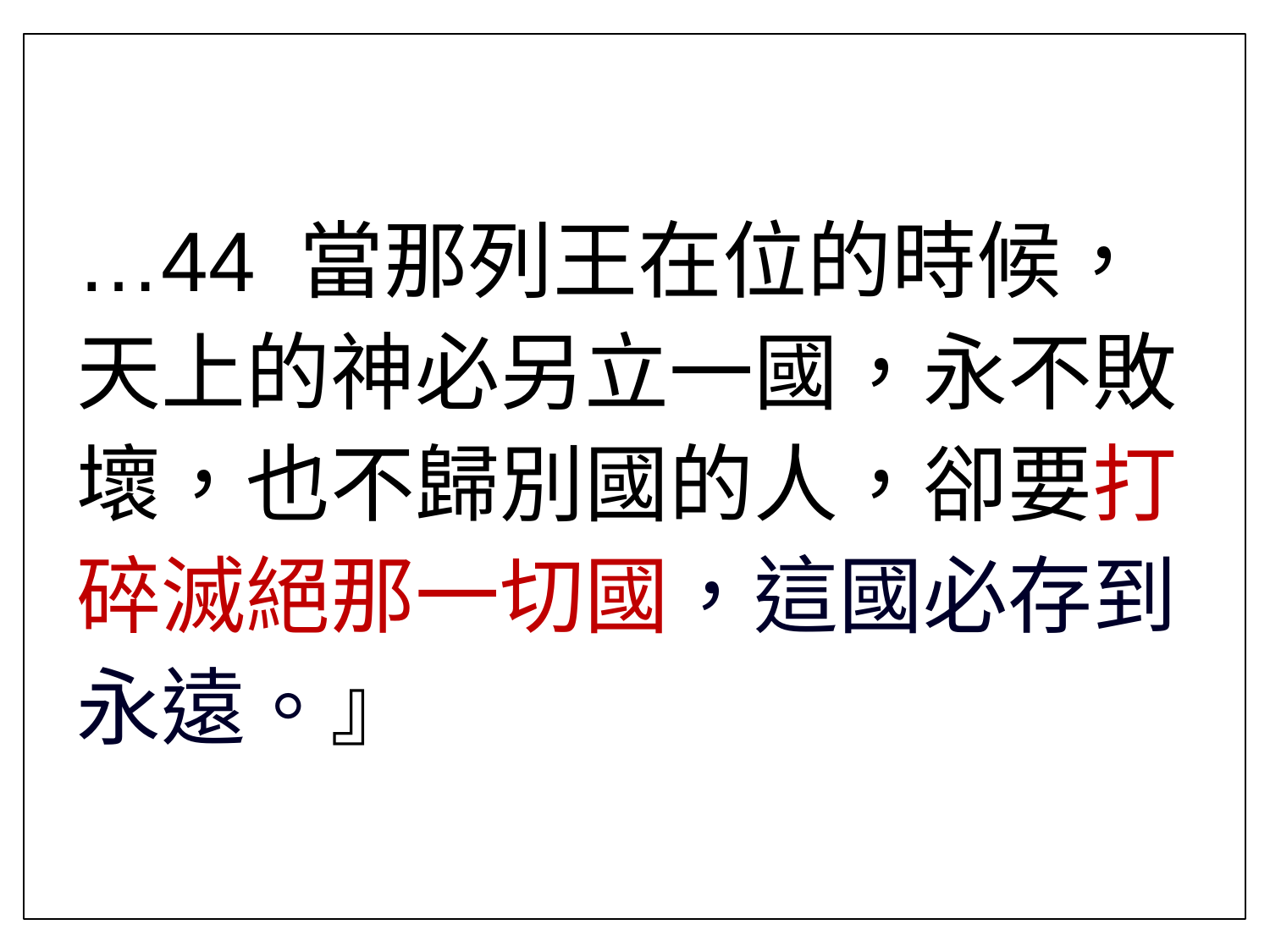

…44 當那列王在位的時候，天上的神必另立一國，永不敗壞，也不歸別國的人，卻要打碎滅絕那一切國，這國必存到永遠。』